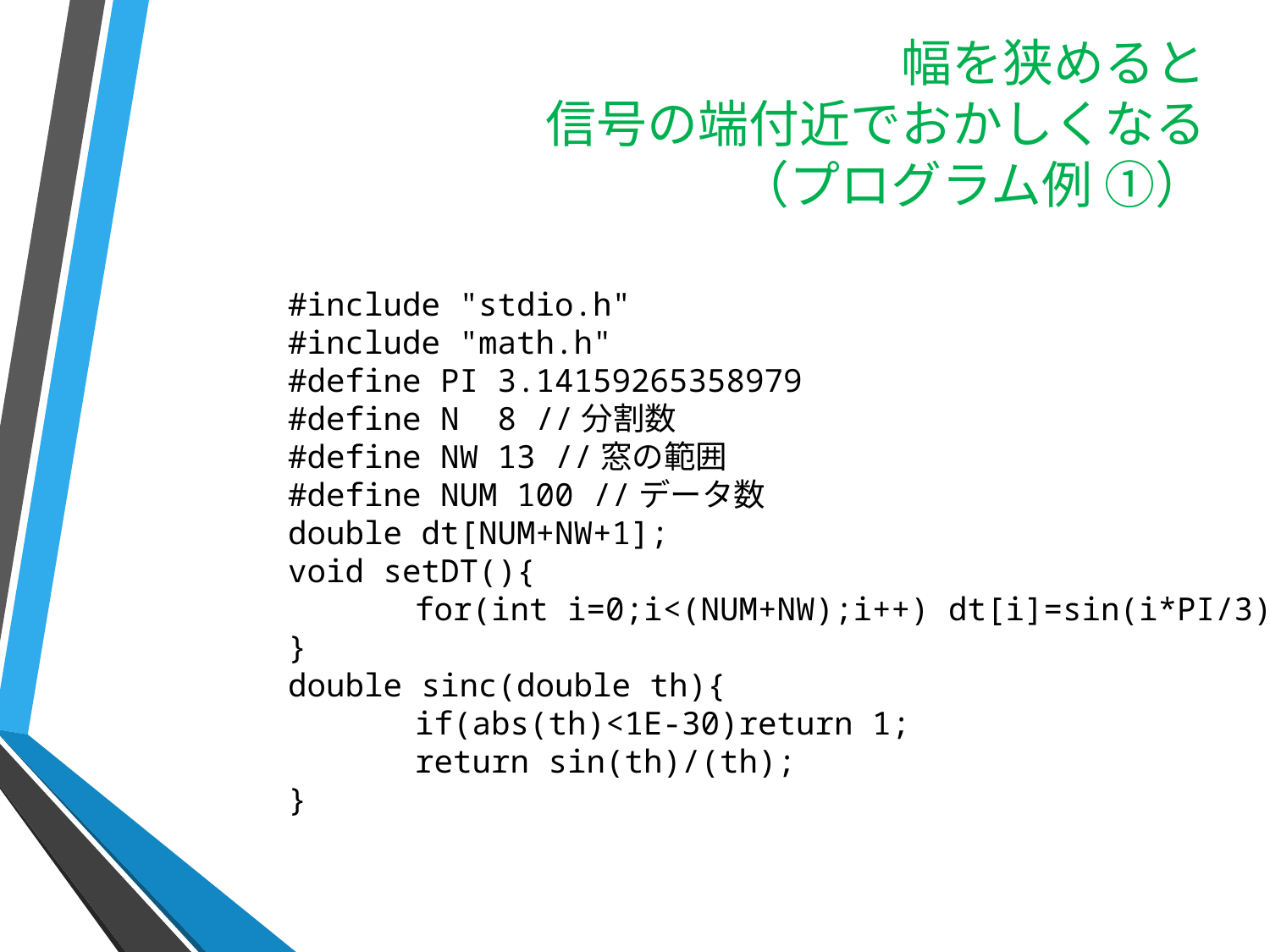

# 幅を狭めると 信号の端付近でおかしくなる （プログラム例 ①）
#include "stdio.h"
#include "math.h"
#define PI 3.14159265358979
#define N  8 //分割数
#define NW 13 //窓の範囲
#define NUM 100 //データ数
double dt[NUM+NW+1];
void setDT(){
	for(int i=0;i<(NUM+NW);i++) dt[i]=sin(i*PI/3);
}
double sinc(double th){
	if(abs(th)<1E-30)return 1;
	return sin(th)/(th);
}